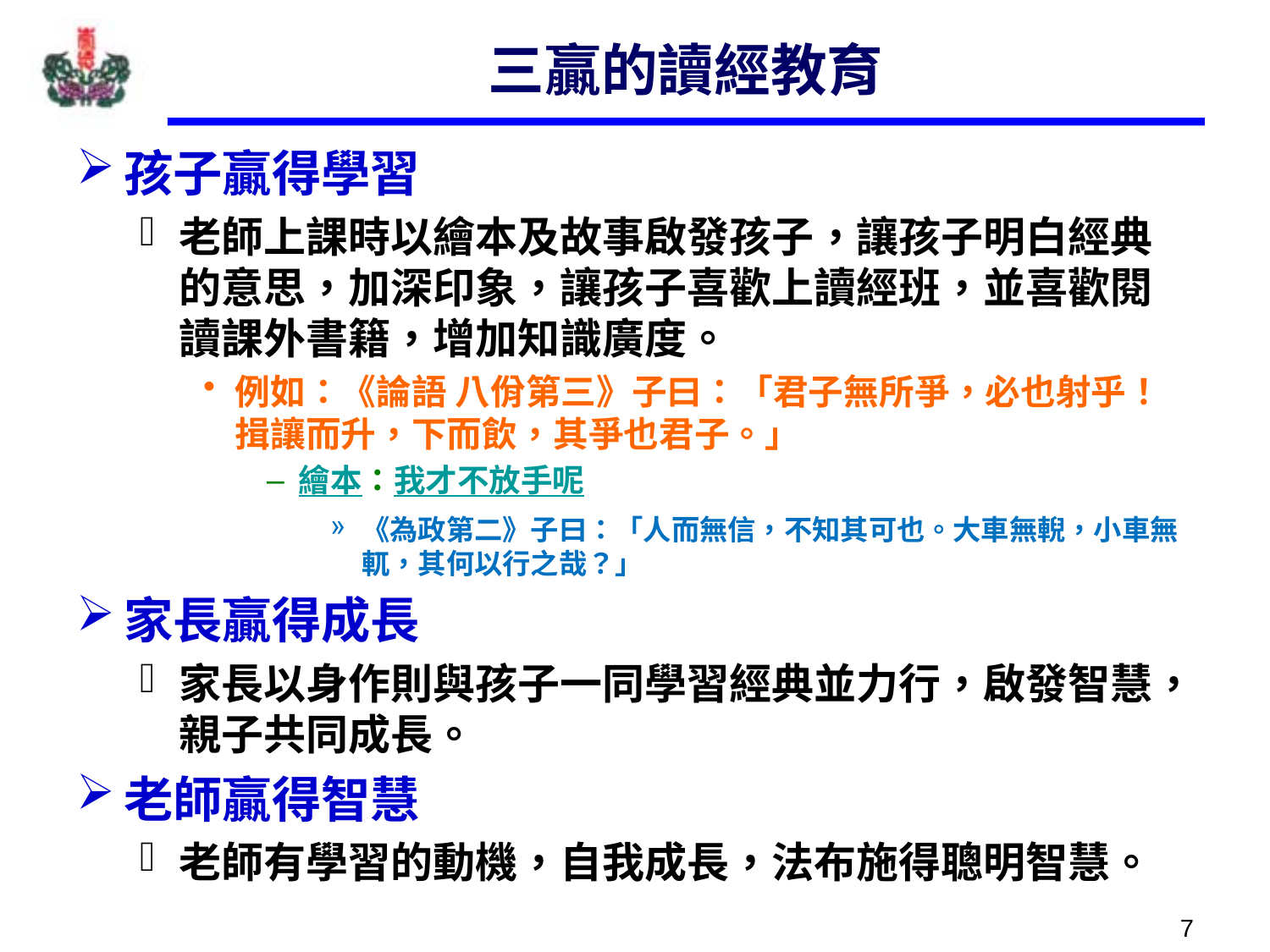

# 三贏的讀經教育
孩子贏得學習
老師上課時以繪本及故事啟發孩子，讓孩子明白經典的意思，加深印象，讓孩子喜歡上讀經班，並喜歡閱讀課外書籍，增加知識廣度。
例如：《論語 八佾第三》子曰：「君子無所爭，必也射乎！揖讓而升，下而飲，其爭也君子。」
繪本：我才不放手呢
《為政第二》子曰：「人而無信，不知其可也。大車無輗，小車無軏，其何以行之哉？」
家長贏得成長
家長以身作則與孩子一同學習經典並力行，啟發智慧，親子共同成長。
老師贏得智慧
老師有學習的動機，自我成長，法布施得聰明智慧。
7